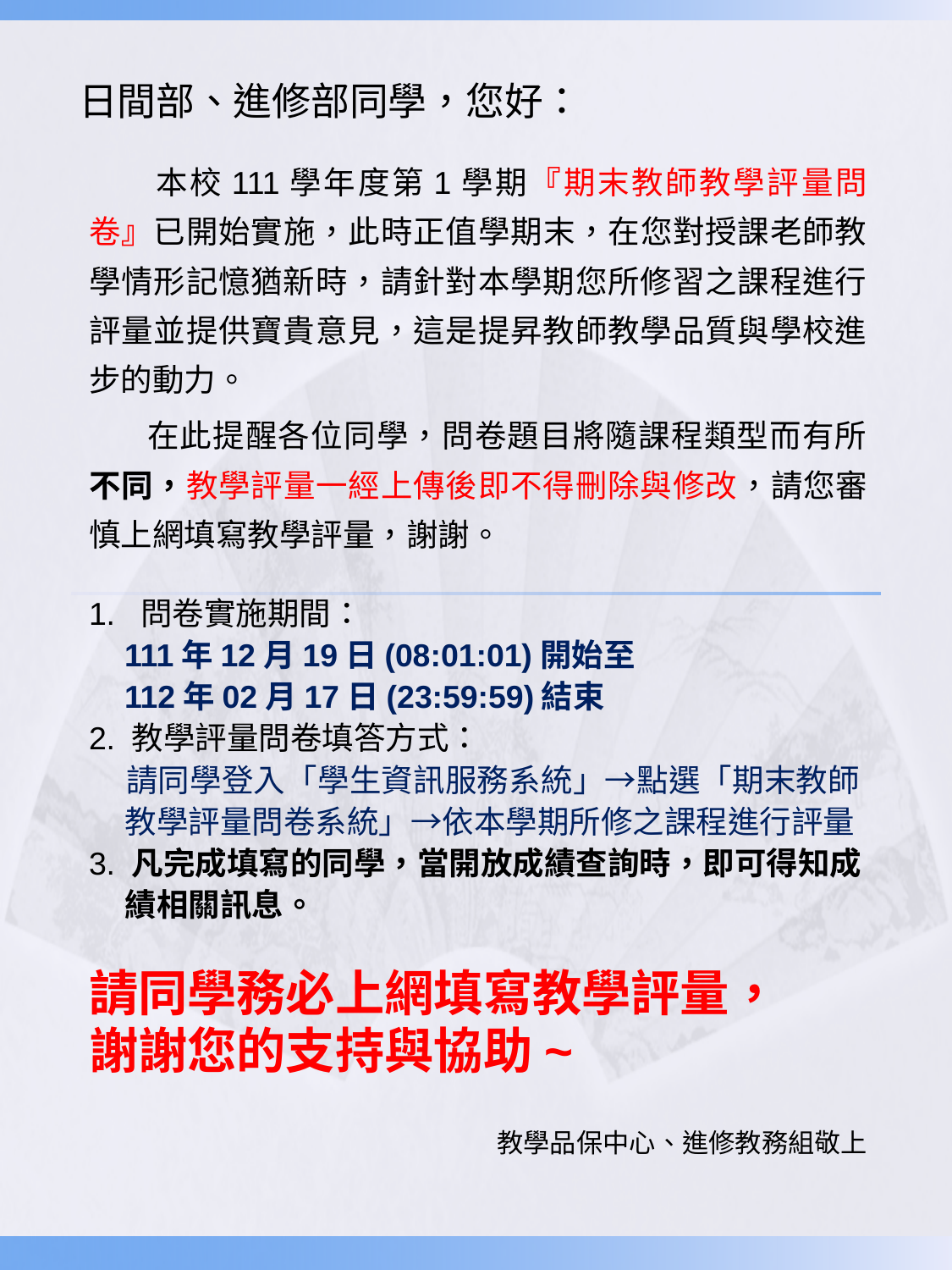

# 日間部、進修部同學，您好：
      本校111學年度第1學期『期末教師教學評量問卷』已開始實施，此時正值學期末，在您對授課老師教學情形記憶猶新時，請針對本學期您所修習之課程進行評量並提供寶貴意見，這是提昇教師教學品質與學校進步的動力。
      在此提醒各位同學，問卷題目將隨課程類型而有所不同，教學評量一經上傳後即不得刪除與修改，請您審慎上網填寫教學評量，謝謝。

1.  問卷實施期間：
    111年12月19日(08:01:01)開始至
    112年02月17日(23:59:59)結束
2. 教學評量問卷填答方式：
    請同學登入「學生資訊服務系統」→點選「期末教師
    教學評量問卷系統」→依本學期所修之課程進行評量
3. 凡完成填寫的同學，當開放成績查詢時，即可得知成
    績相關訊息。

請同學務必上網填寫教學評量，
謝謝您的支持與協助~

教學品保中心、進修教務組敬上